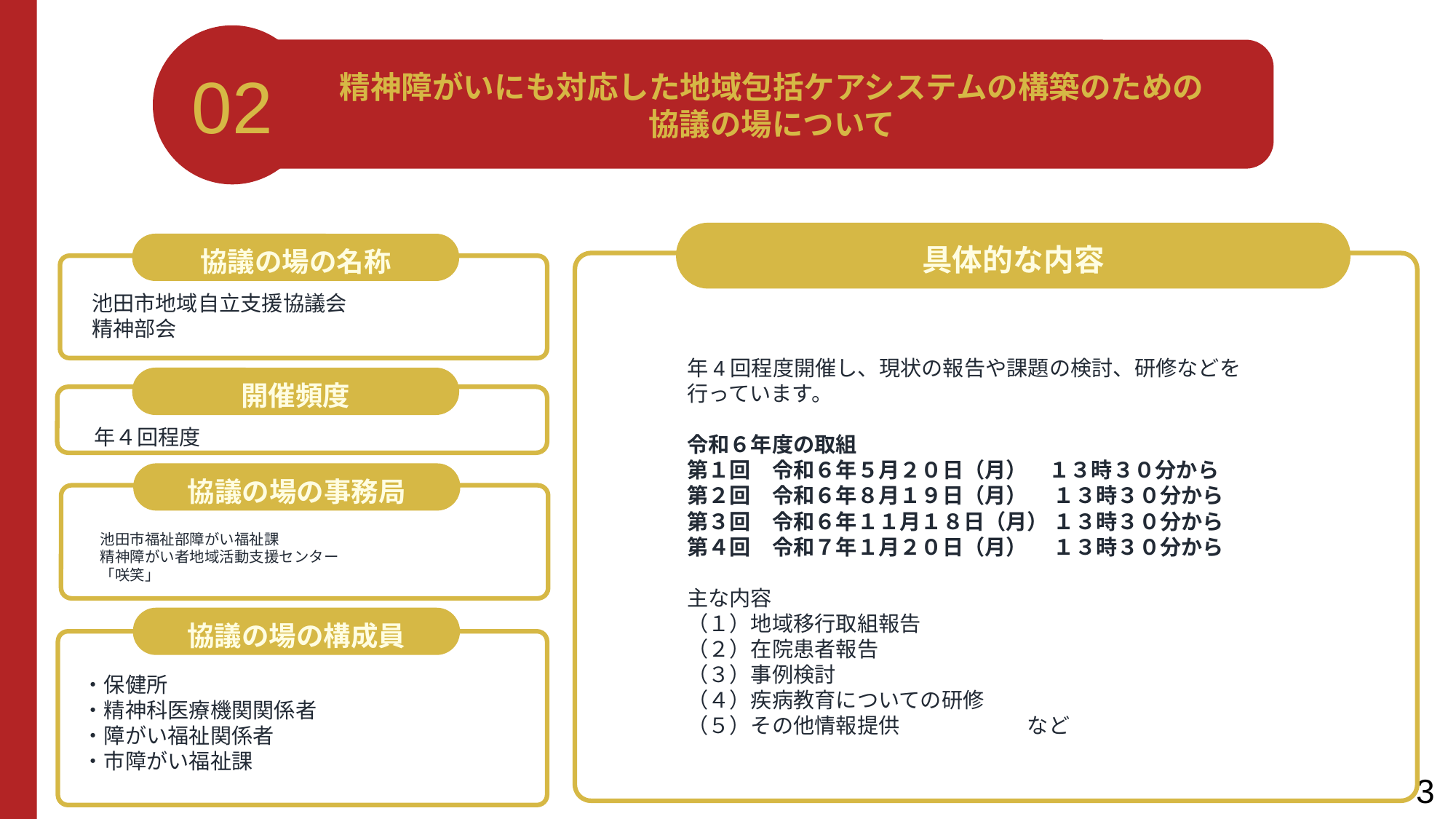

02

精神障がいにも対応した地域包括ケアシステムの構築のための
協議の場について
具体的な内容
協議の場の名称

池田市地域自立支援協議会
精神部会
年4回程度開催し、現状の報告や課題の検討、研修などを行っています。

令和６年度の取組
第１回　令和６年５月２０日（月）　１３時３０分から
第２回　令和６年８月１９日（月）　 １３時３０分から
第３回　令和６年１１月１８日（月） １３時３０分から
第４回　令和７年１月２０日（月）　 １３時３０分から

主な内容
（１）地域移行取組報告
（２）在院患者報告
（３）事例検討
（４）疾病教育についての研修
（５）その他情報提供　　　　　　など
開催頻度

年４回程度
協議の場の事務局

池田市福祉部障がい福祉課
精神障がい者地域活動支援センター
「咲笑」
協議の場の構成員

・保健所
・精神科医療機関関係者
・障がい福祉関係者
・市障がい福祉課